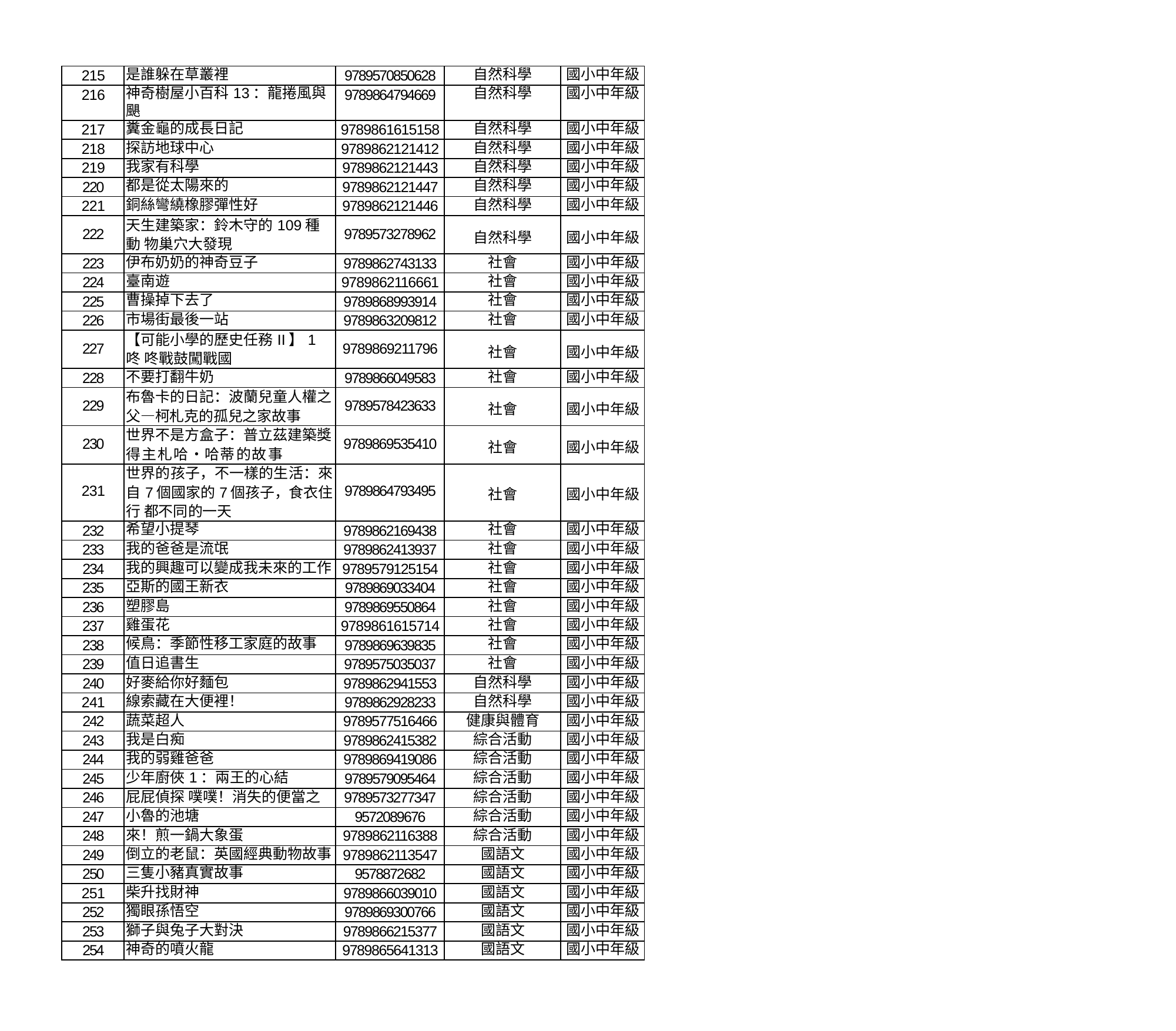

| 215 | 是誰躲在草叢裡 | 9789570850628 | 自然科學 | 國小中年級 |
| --- | --- | --- | --- | --- |
| 216 | 神奇樹屋小百科13：龍捲風與颶 | 9789864794669 | 自然科學 | 國小中年級 |
| 217 | 糞金龜的成長日記 | 9789861615158 | 自然科學 | 國小中年級 |
| 218 | 探訪地球中心 | 9789862121412 | 自然科學 | 國小中年級 |
| 219 | 我家有科學 | 9789862121443 | 自然科學 | 國小中年級 |
| 220 | 都是從太陽來的 | 9789862121447 | 自然科學 | 國小中年級 |
| 221 | 銅絲彎繞橡膠彈性好 | 9789862121446 | 自然科學 | 國小中年級 |
| 222 | 天生建築家：鈴木守的109種動 物巢穴大發現 | 9789573278962 | 自然科學 | 國小中年級 |
| 223 | 伊布奶奶的神奇豆子 | 9789862743133 | 社會 | 國小中年級 |
| 224 | 臺南遊 | 9789862116661 | 社會 | 國小中年級 |
| 225 | 曹操掉下去了 | 9789868993914 | 社會 | 國小中年級 |
| 226 | 市場街最後一站 | 9789863209812 | 社會 | 國小中年級 |
| 227 | 【可能小學的歷史任務II】1 咚 咚戰鼓闖戰國 | 9789869211796 | 社會 | 國小中年級 |
| 228 | 不要打翻牛奶 | 9789866049583 | 社會 | 國小中年級 |
| 229 | 布魯卡的日記：波蘭兒童人權之 父—柯札克的孤兒之家故事 | 9789578423633 | 社會 | 國小中年級 |
| 230 | 世界不是方盒子：普立茲建築獎 得主札哈‧哈蒂的故事 | 9789869535410 | 社會 | 國小中年級 |
| 231 | 世界的孩子，不一樣的生活：來 自7個國家的7個孩子，食衣住行 都不同的一天 | 9789864793495 | 社會 | 國小中年級 |
| 232 | 希望小提琴 | 9789862169438 | 社會 | 國小中年級 |
| 233 | 我的爸爸是流氓 | 9789862413937 | 社會 | 國小中年級 |
| 234 | 我的興趣可以變成我未來的工作 | 9789579125154 | 社會 | 國小中年級 |
| 235 | 亞斯的國王新衣 | 9789869033404 | 社會 | 國小中年級 |
| 236 | 塑膠島 | 9789869550864 | 社會 | 國小中年級 |
| 237 | 雞蛋花 | 9789861615714 | 社會 | 國小中年級 |
| 238 | 候鳥：季節性移工家庭的故事 | 9789869639835 | 社會 | 國小中年級 |
| 239 | 值日追書生 | 9789575035037 | 社會 | 國小中年級 |
| 240 | 好麥給你好麵包 | 9789862941553 | 自然科學 | 國小中年級 |
| 241 | 線索藏在大便裡！ | 9789862928233 | 自然科學 | 國小中年級 |
| 242 | 蔬菜超人 | 9789577516466 | 健康與體育 | 國小中年級 |
| 243 | 我是白痴 | 9789862415382 | 綜合活動 | 國小中年級 |
| 244 | 我的弱雞爸爸 | 9789869419086 | 綜合活動 | 國小中年級 |
| 245 | 少年廚俠1：兩王的心結 | 9789579095464 | 綜合活動 | 國小中年級 |
| 246 | 屁屁偵探 噗噗！消失的便當之 | 9789573277347 | 綜合活動 | 國小中年級 |
| 247 | 小魯的池塘 | 9572089676 | 綜合活動 | 國小中年級 |
| 248 | 來！煎一鍋大象蛋 | 9789862116388 | 綜合活動 | 國小中年級 |
| 249 | 倒立的老鼠：英國經典動物故事 | 9789862113547 | 國語文 | 國小中年級 |
| 250 | 三隻小豬真實故事 | 9578872682 | 國語文 | 國小中年級 |
| 251 | 柴升找財神 | 9789866039010 | 國語文 | 國小中年級 |
| 252 | 獨眼孫悟空 | 9789869300766 | 國語文 | 國小中年級 |
| 253 | 獅子與兔子大對決 | 9789866215377 | 國語文 | 國小中年級 |
| 254 | 神奇的噴火龍 | 9789865641313 | 國語文 | 國小中年級 |